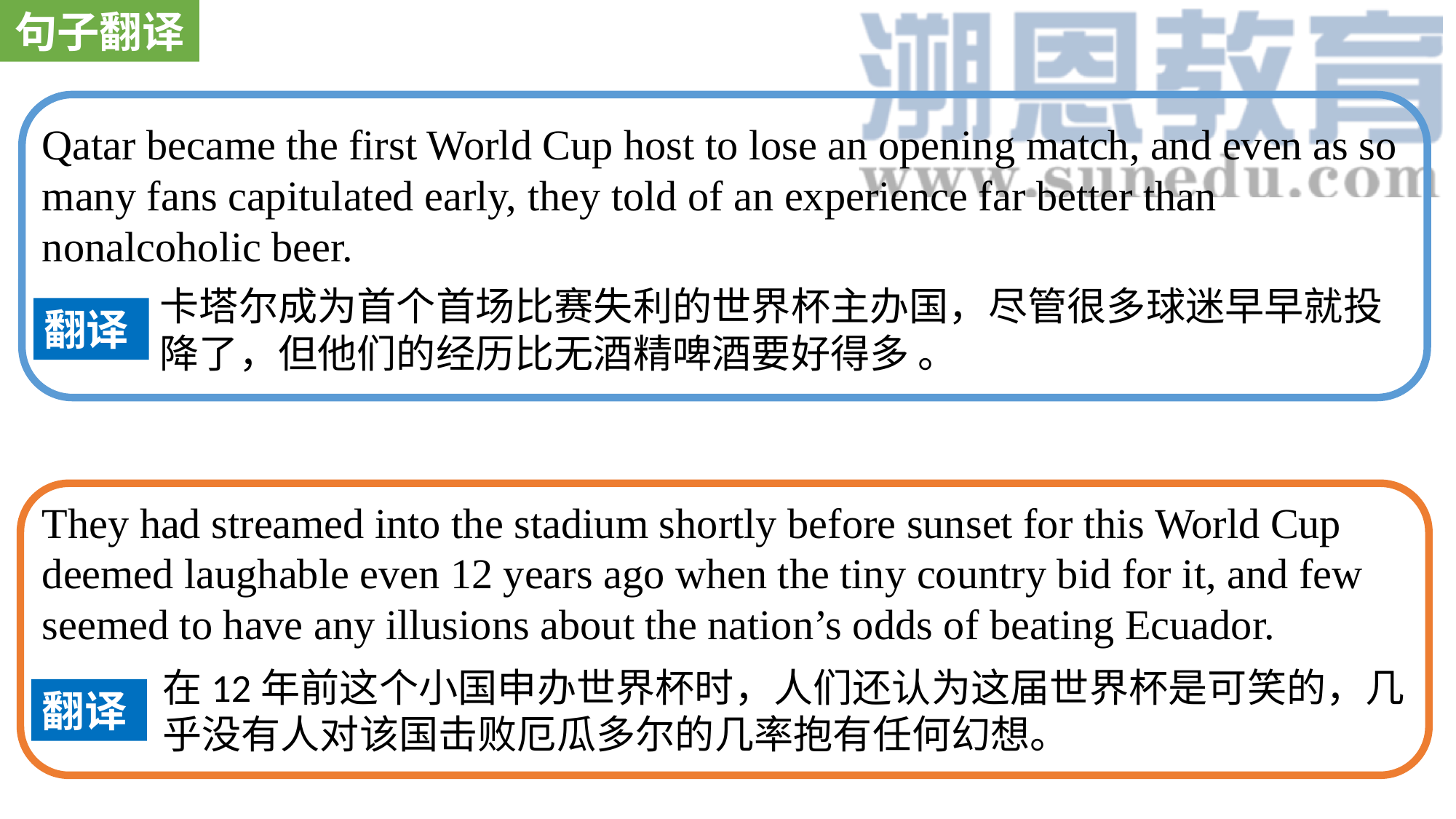

句子翻译

Qatar became the first World Cup host to lose an opening match, and even as so many fans capitulated early, they told of an experience far better than nonalcoholic beer.
卡塔尔成为首个首场比赛失利的世界杯主办国，尽管很多球迷早早就投降了，但他们的经历比无酒精啤酒要好得多 。
翻译

They had streamed into the stadium shortly before sunset for this World Cup deemed laughable even 12 years ago when the tiny country bid for it, and few seemed to have any illusions about the nation’s odds of beating Ecuador.
在12年前这个小国申办世界杯时，人们还认为这届世界杯是可笑的，几乎没有人对该国击败厄瓜多尔的几率抱有任何幻想。
翻译